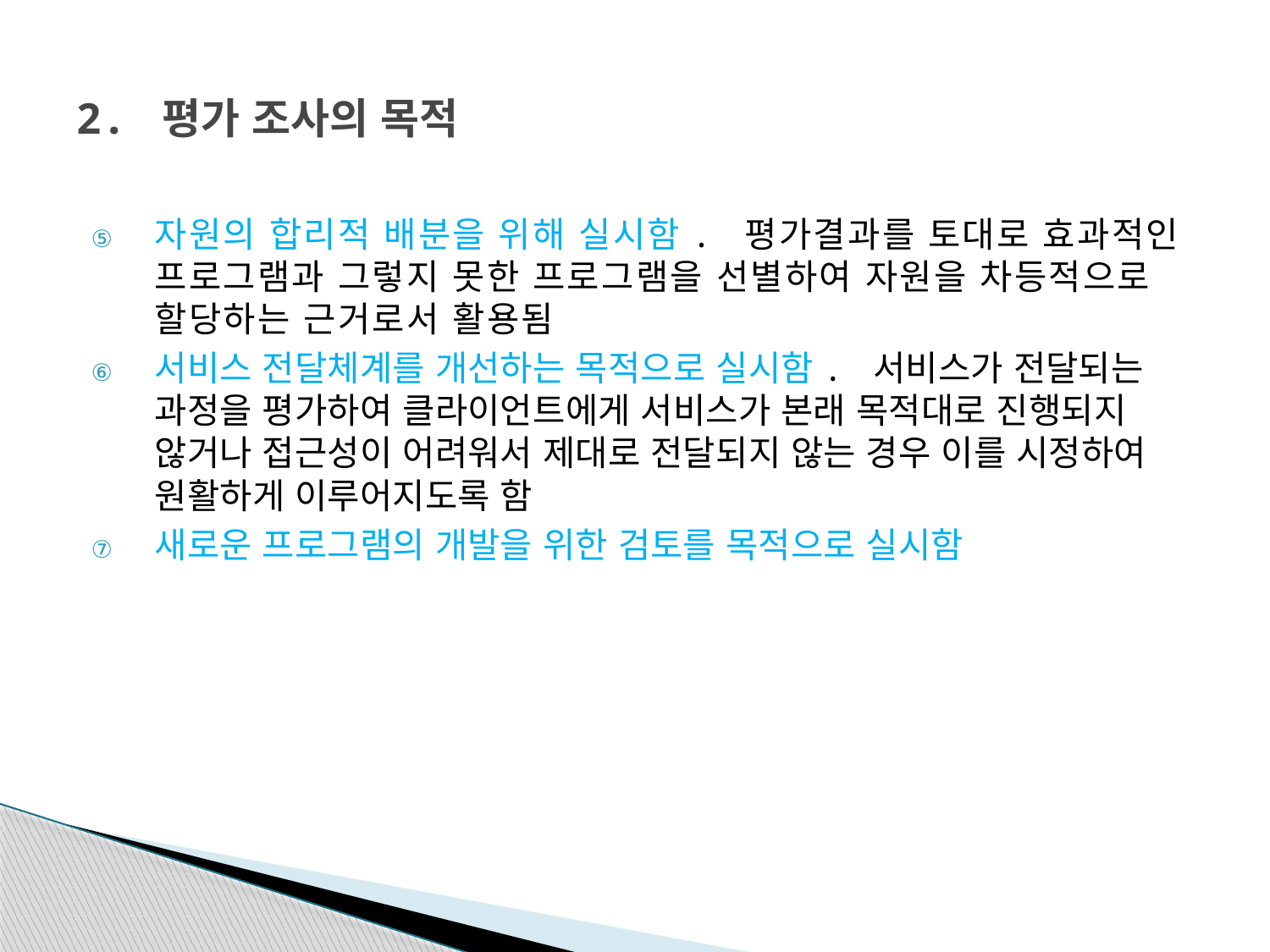

# 2. 평가 조사의 목적
자원의 합리적 배분을 위해 실시함. 평가결과를 토대로 효과적인 프로그램과 그렇지 못한 프로그램을 선별하여 자원을 차등적으로 할당하는 근거로서 활용됨
서비스 전달체계를 개선하는 목적으로 실시함. 서비스가 전달되는 과정을 평가하여 클라이언트에게 서비스가 본래 목적대로 진행되지 않거나 접근성이 어려워서 제대로 전달되지 않는 경우 이를 시정하여 원활하게 이루어지도록 함
새로운 프로그램의 개발을 위한 검토를 목적으로 실시함